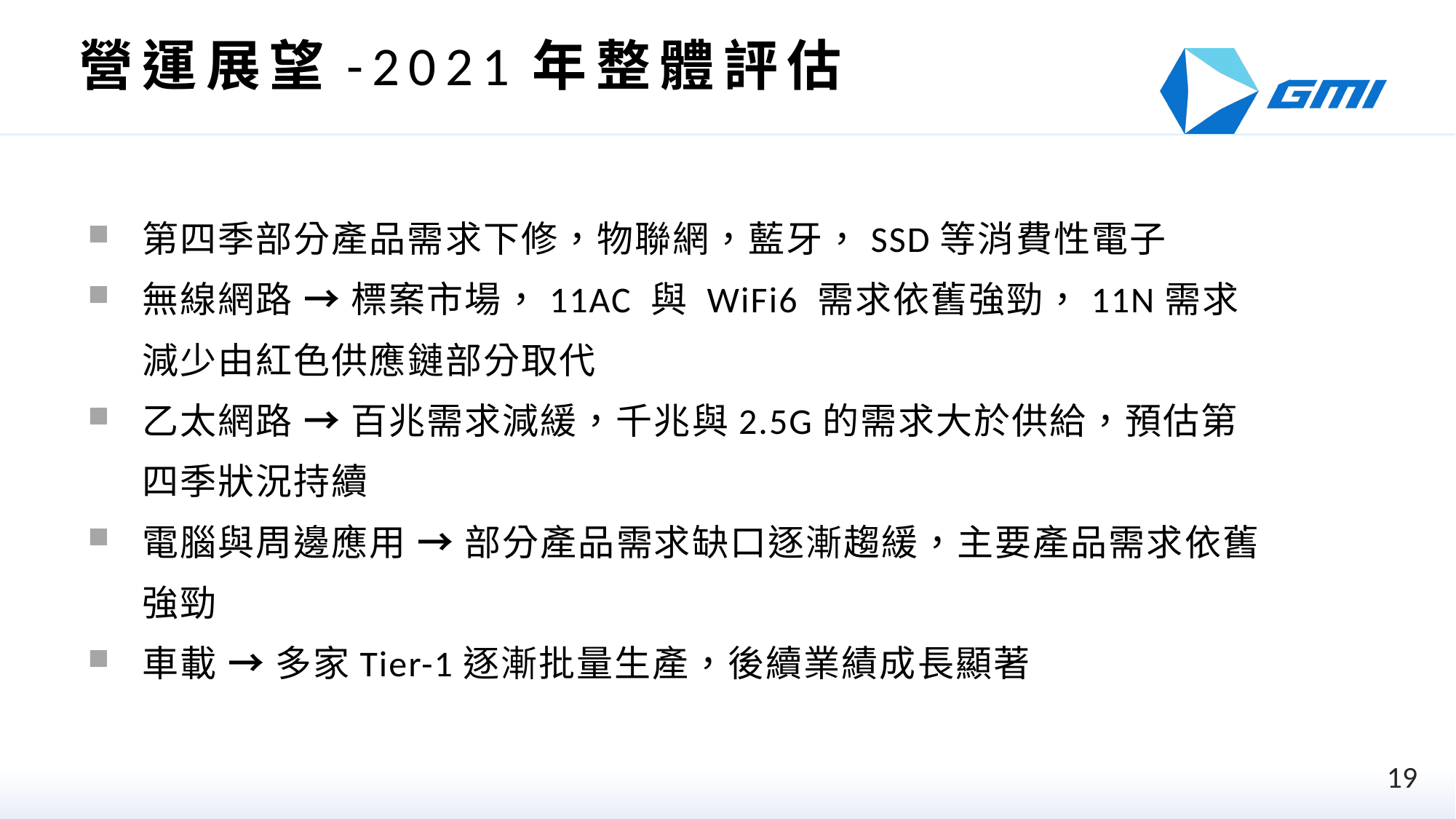

# 營運展望-2021年整體評估
Outlook - Overall Assessment in 2021
第四季部分產品需求下修，物聯網，藍牙，SSD等消費性電子
無線網路 → 標案市場，11AC 與 WiFi6 需求依舊強勁，11N需求減少由紅色供應鏈部分取代
乙太網路 → 百兆需求減緩，千兆與2.5G的需求大於供給，預估第四季狀況持續
電腦與周邊應用 → 部分產品需求缺口逐漸趨緩，主要產品需求依舊強勁
車載 → 多家Tier-1逐漸批量生產，後續業績成長顯著
19